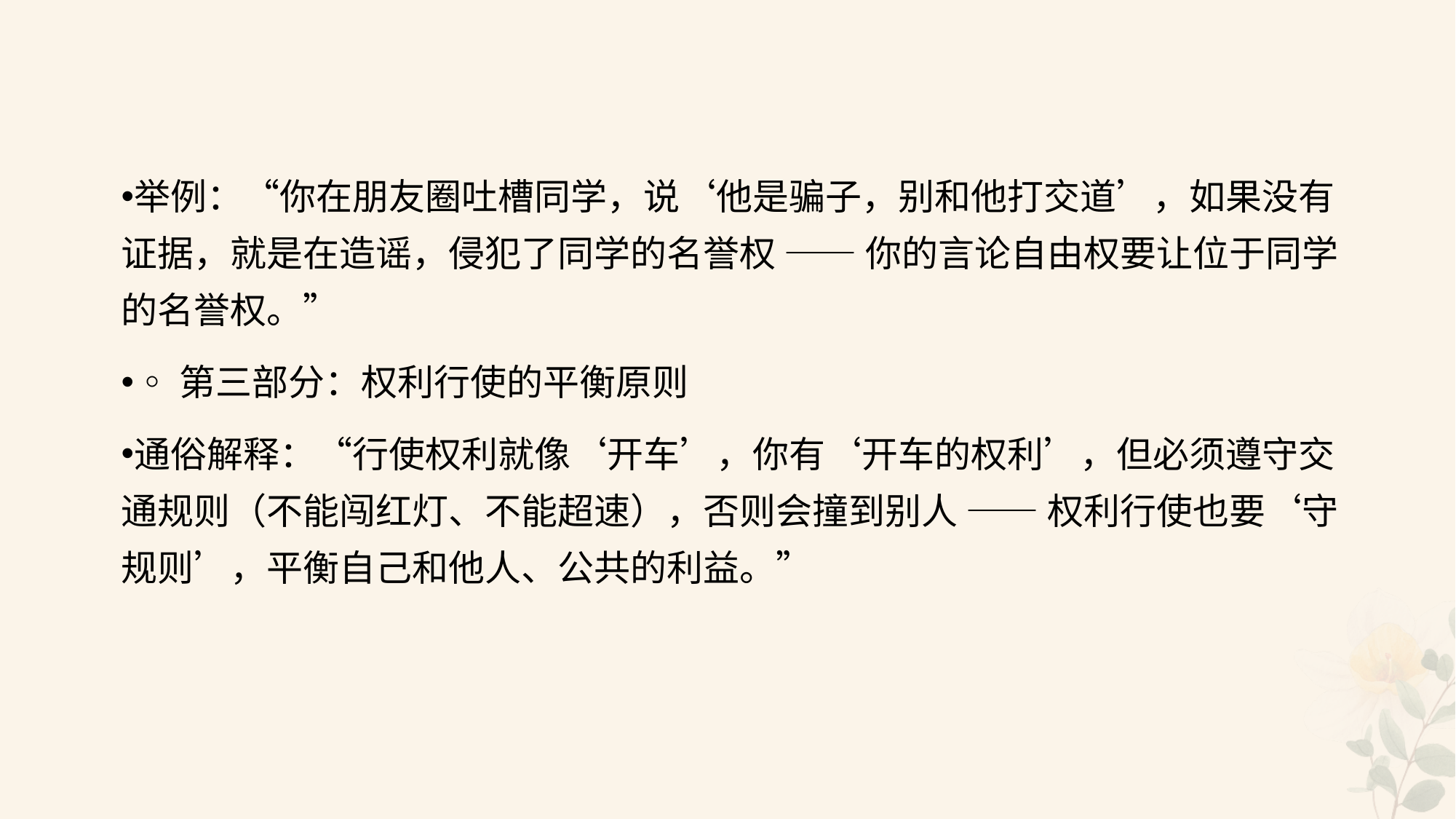

#
举例：“你在朋友圈吐槽同学，说‘他是骗子，别和他打交道’，如果没有证据，就是在造谣，侵犯了同学的名誉权 —— 你的言论自由权要让位于同学的名誉权。”
◦第三部分：权利行使的平衡原则
通俗解释：“行使权利就像‘开车’，你有‘开车的权利’，但必须遵守交通规则（不能闯红灯、不能超速），否则会撞到别人 —— 权利行使也要‘守规则’，平衡自己和他人、公共的利益。”